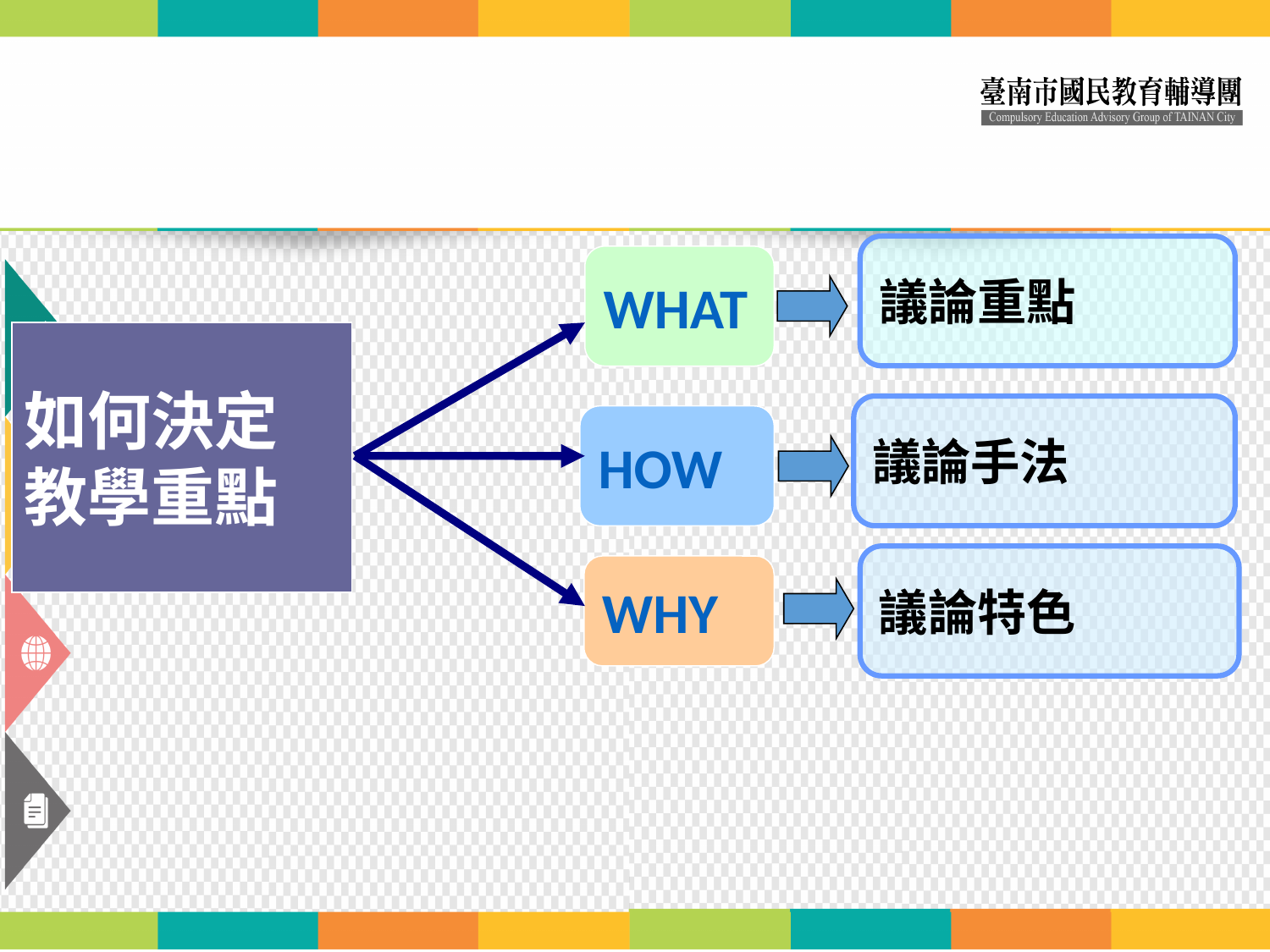

議論重點
WHAT

如何決定
教學重點

議論手法
HOW

議論特色
WHY